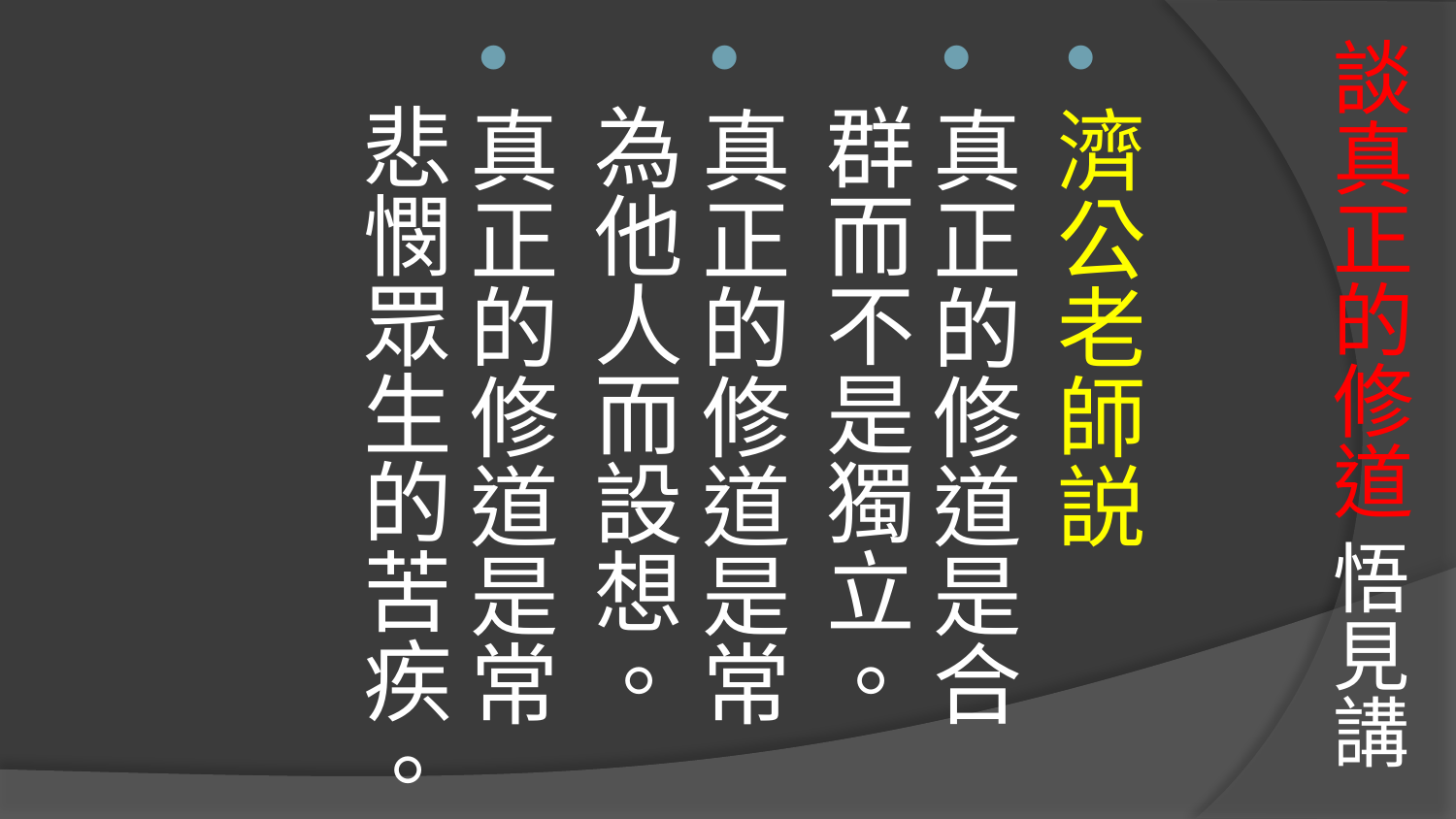

# 談真正的修道 悟見講
濟公老師説
真正的修道是合群而不是獨立。
真正的修道是常為他人而設想。
真正的修道是常悲憫眾生的苦疾。